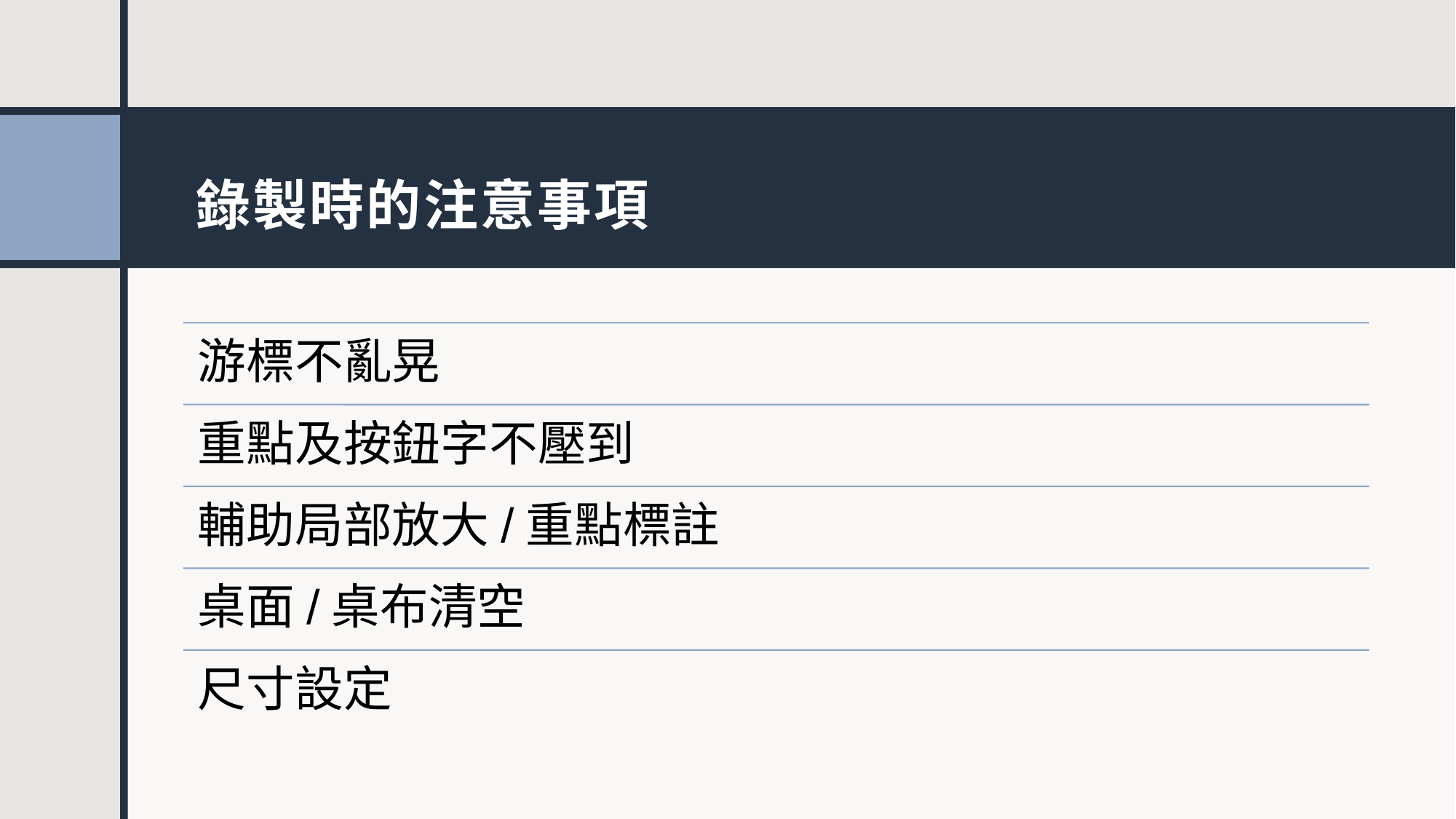

# 錄製時的注意事項

游標不亂晃
重點及按鈕字不壓到
輔助局部放大/重點標註
桌面/桌布清空
尺寸設定